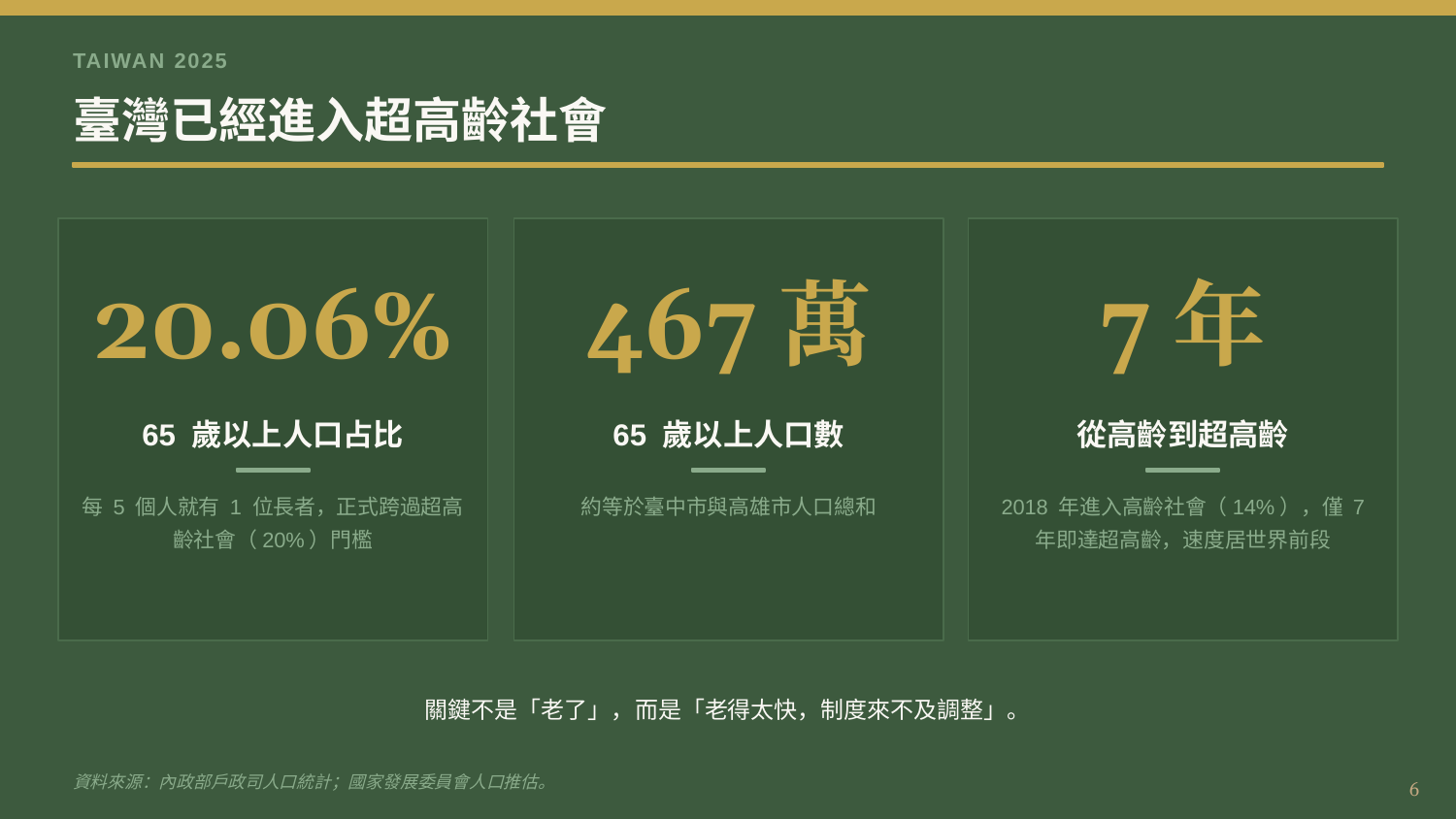

TAIWAN 2025
臺灣已經進入超高齡社會

20.06%
467萬
7年
65 歲以上人口占比
65 歲以上人口數
從高齡到超高齡

每 5 個人就有 1 位長者，正式跨過超高齡社會（20%）門檻
約等於臺中市與高雄市人口總和
2018 年進入高齡社會（14%），僅 7 年即達超高齡，速度居世界前段
關鍵不是「老了」，而是「老得太快，制度來不及調整」。
資料來源：內政部戶政司人口統計；國家發展委員會人口推估。
6